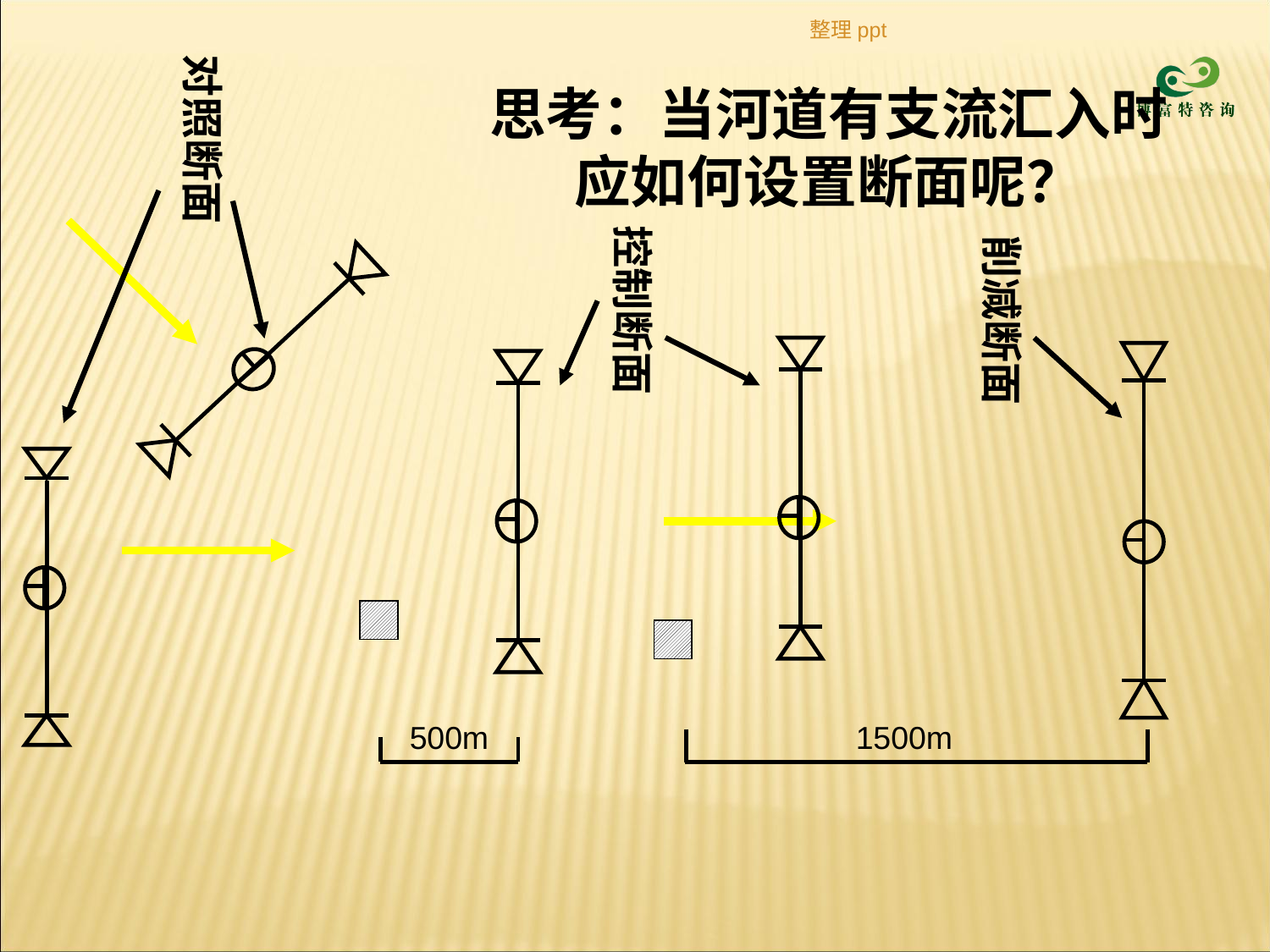

整理ppt
对照断面
思考：当河道有支流汇入时应如何设置断面呢？

控制断面
削减断面

500m
1500m
33